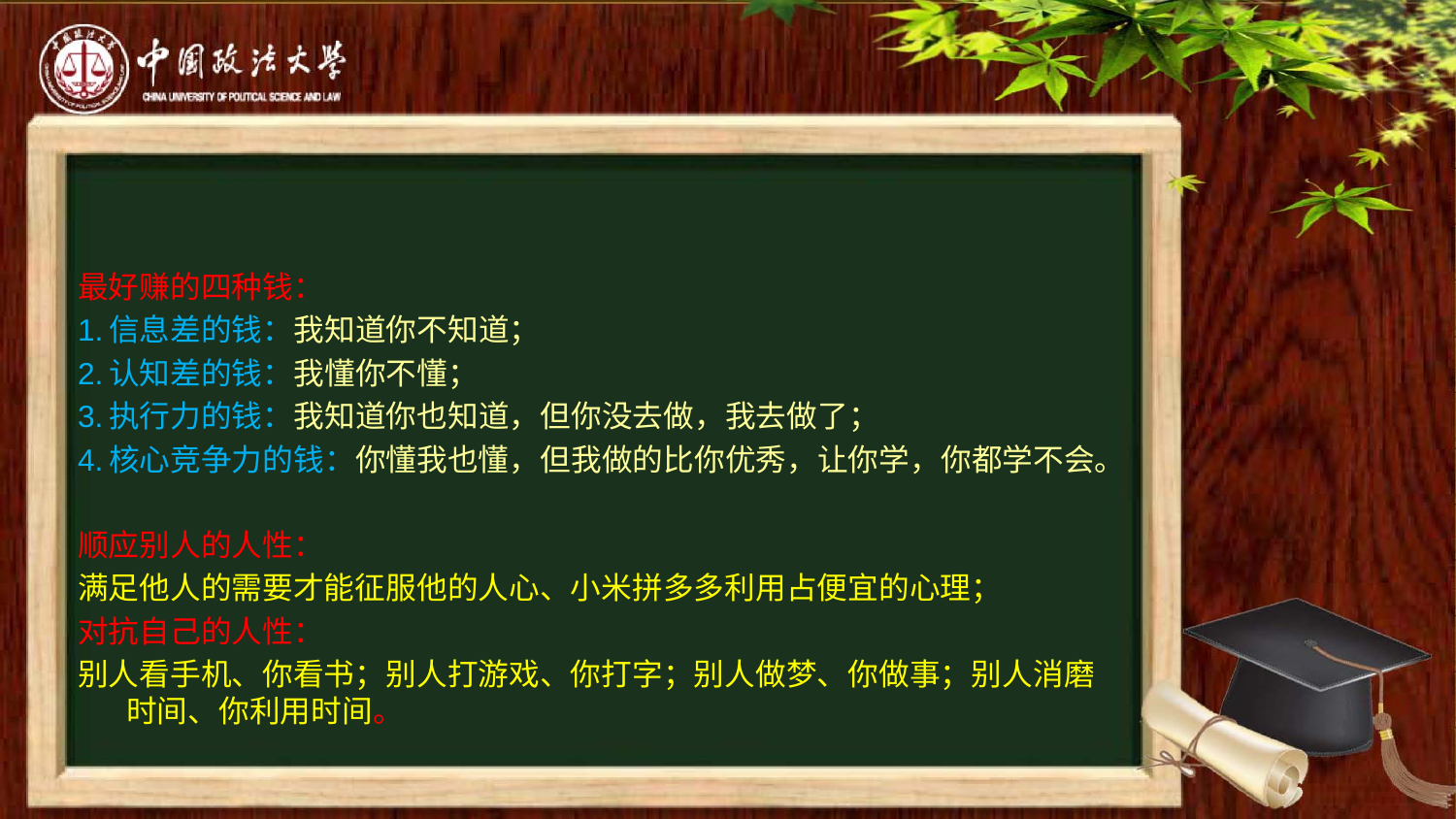

#
最好赚的四种钱：
1.信息差的钱：我知道你不知道；
2.认知差的钱：我懂你不懂；
3.执行力的钱：我知道你也知道，但你没去做，我去做了；
4.核心竞争力的钱：你懂我也懂，但我做的比你优秀，让你学，你都学不会。

顺应别人的人性：
满足他人的需要才能征服他的人心、小米拼多多利用占便宜的心理；
对抗自己的人性：
别人看手机、你看书；别人打游戏、你打字；别人做梦、你做事；别人消磨时间、你利用时间。